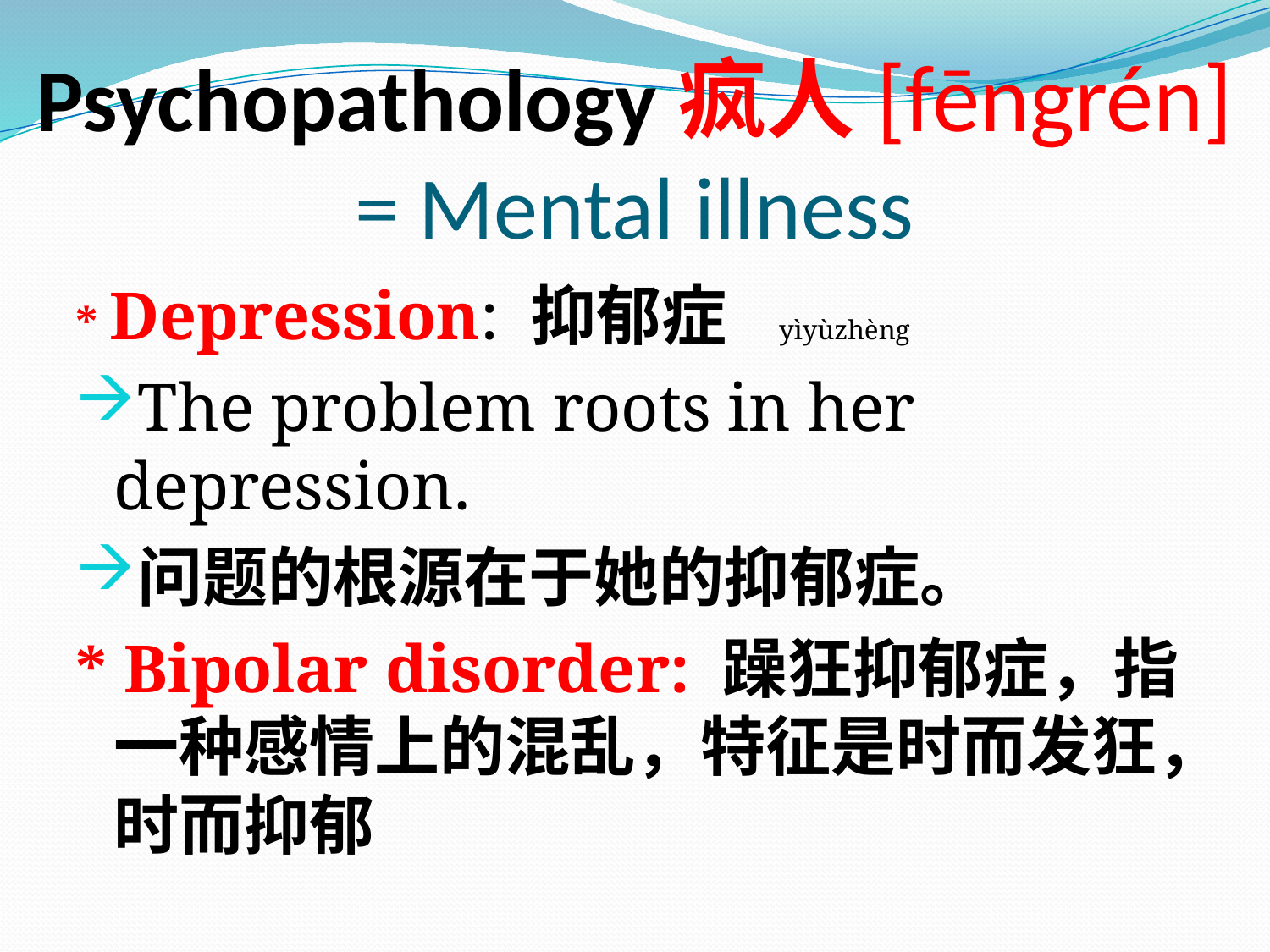

# Psychopathology疯人[fēngrén] = Mental illness
* Depression: 抑郁症  yìyùzhèng
The problem roots in her depression.
问题的根源在于她的抑郁症。
* Bipolar disorder: 躁狂抑郁症，指一种感情上的混乱，特征是时而发狂，时而抑郁